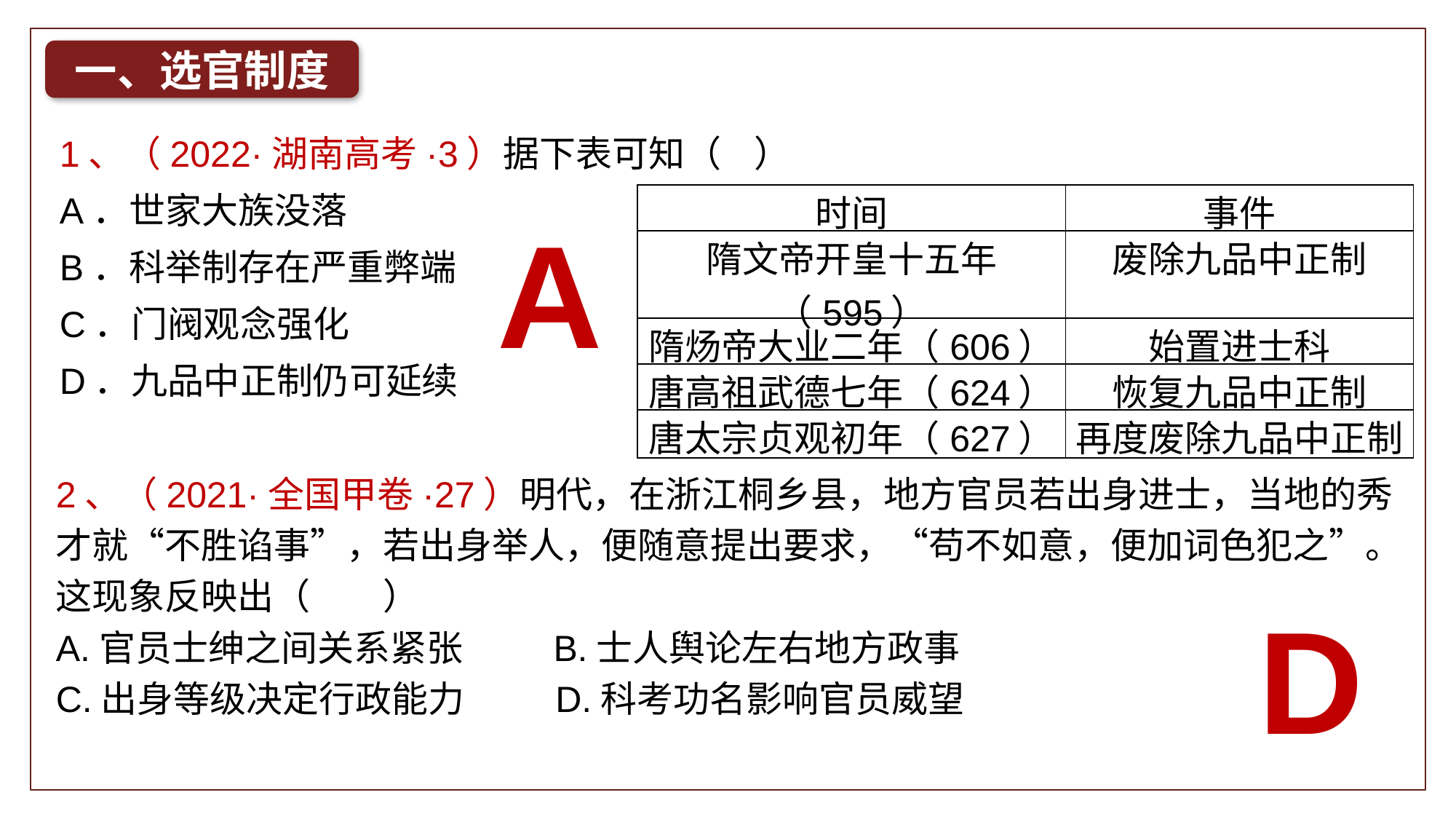

一、选官制度
1、（2022·湖南高考·3）据下表可知（    ）
A．世家大族没落
B．科举制存在严重弊端
C．门阀观念强化
D．九品中正制仍可延续
| 时间 | 事件 |
| --- | --- |
| 隋文帝开皇十五年（595） | 废除九品中正制 |
| 隋炀帝大业二年（606） | 始置进士科 |
| 唐高祖武德七年（624） | 恢复九品中正制 |
| 唐太宗贞观初年（627） | 再度废除九品中正制 |
A
2、（2021·全国甲卷·27）明代，在浙江桐乡县，地方官员若出身进士，当地的秀才就“不胜谄事”，若出身举人，便随意提出要求，“苟不如意，便加词色犯之”。这现象反映出（　　）
A.官员士绅之间关系紧张          B.士人舆论左右地方政事
C.出身等级决定行政能力          D.科考功名影响官员威望
D